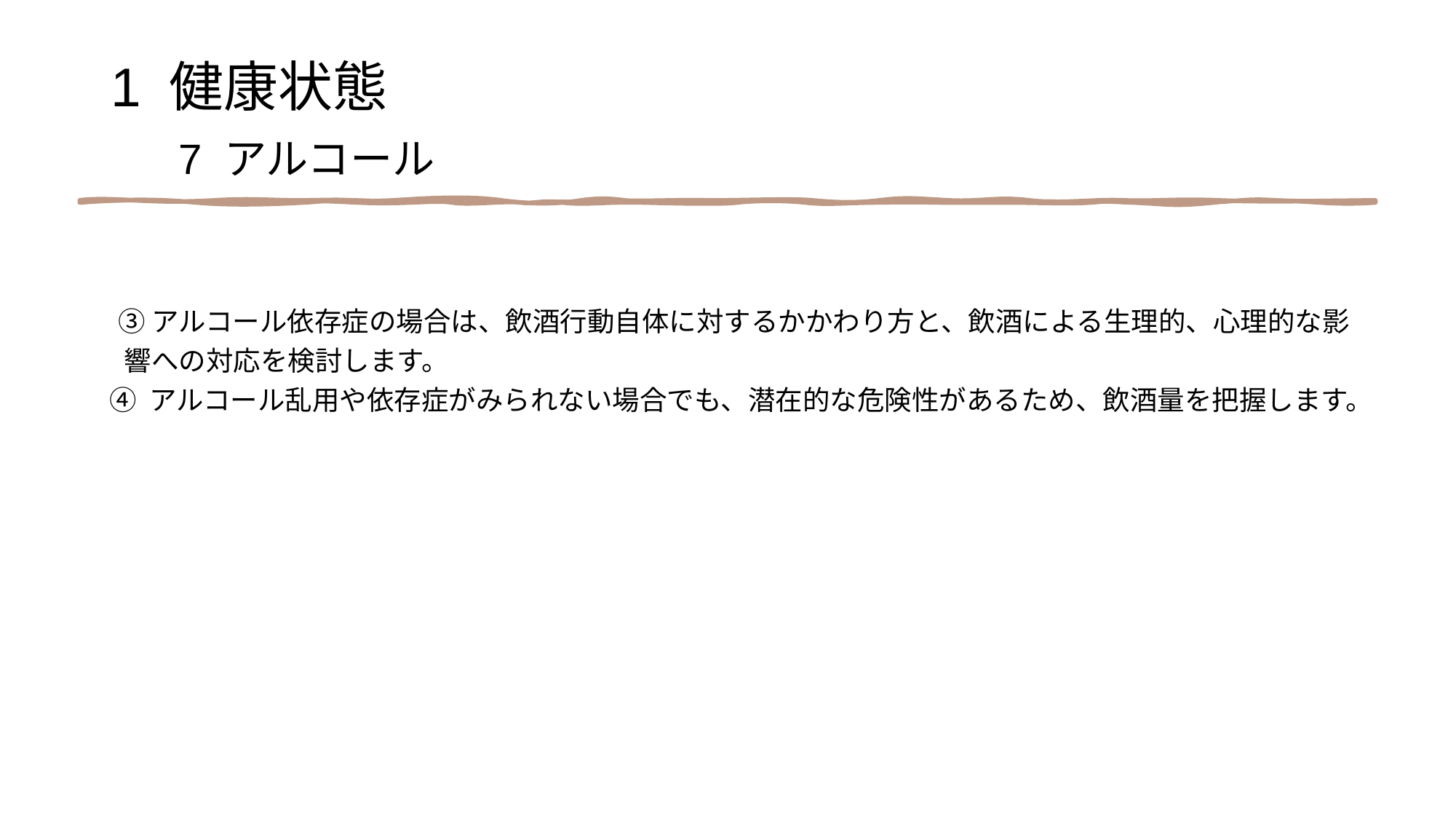

1 健康状態
　7 アルコール

　③ アルコール依存症の場合は、飲酒行動自体に対するかかわり方と、飲酒による生理的、心理的な影
　 響への対応を検討します。
   ④ アルコール乱用や依存症がみられない場合でも、潜在的な危険性があるため、飲酒量を把握します。